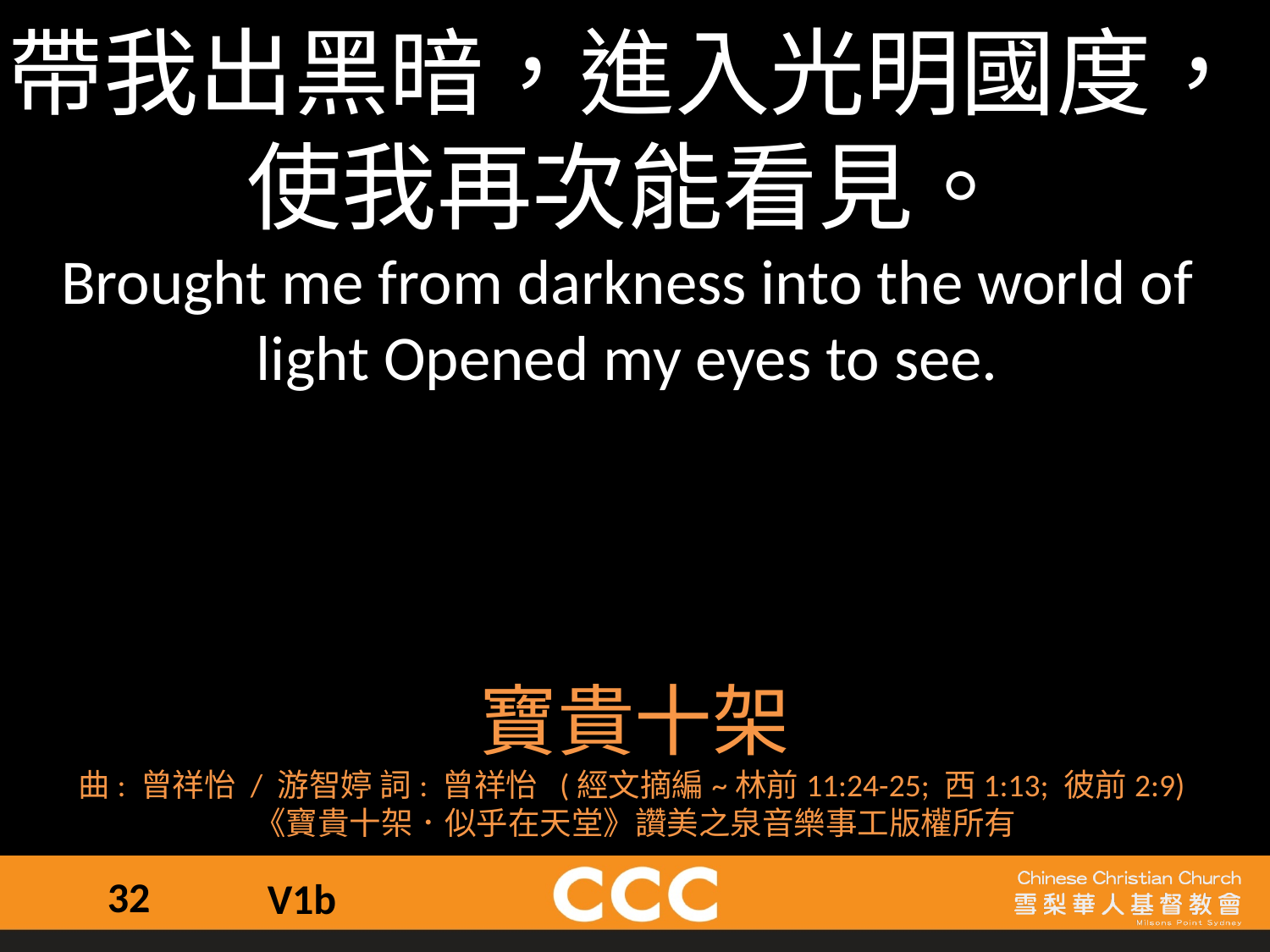

帶我出黑暗，進入光明國度，
使我再次能看見。
Brought me from darkness into the world of light Opened my eyes to see.
寶貴十架
曲: 曾祥怡 / 游智婷 詞: 曾祥怡  (經文摘編~林前11:24-25; 西1:13; 彼前2:9)
《寶貴十架．似乎在天堂》讚美之泉音樂事工版權所有

32
V1b